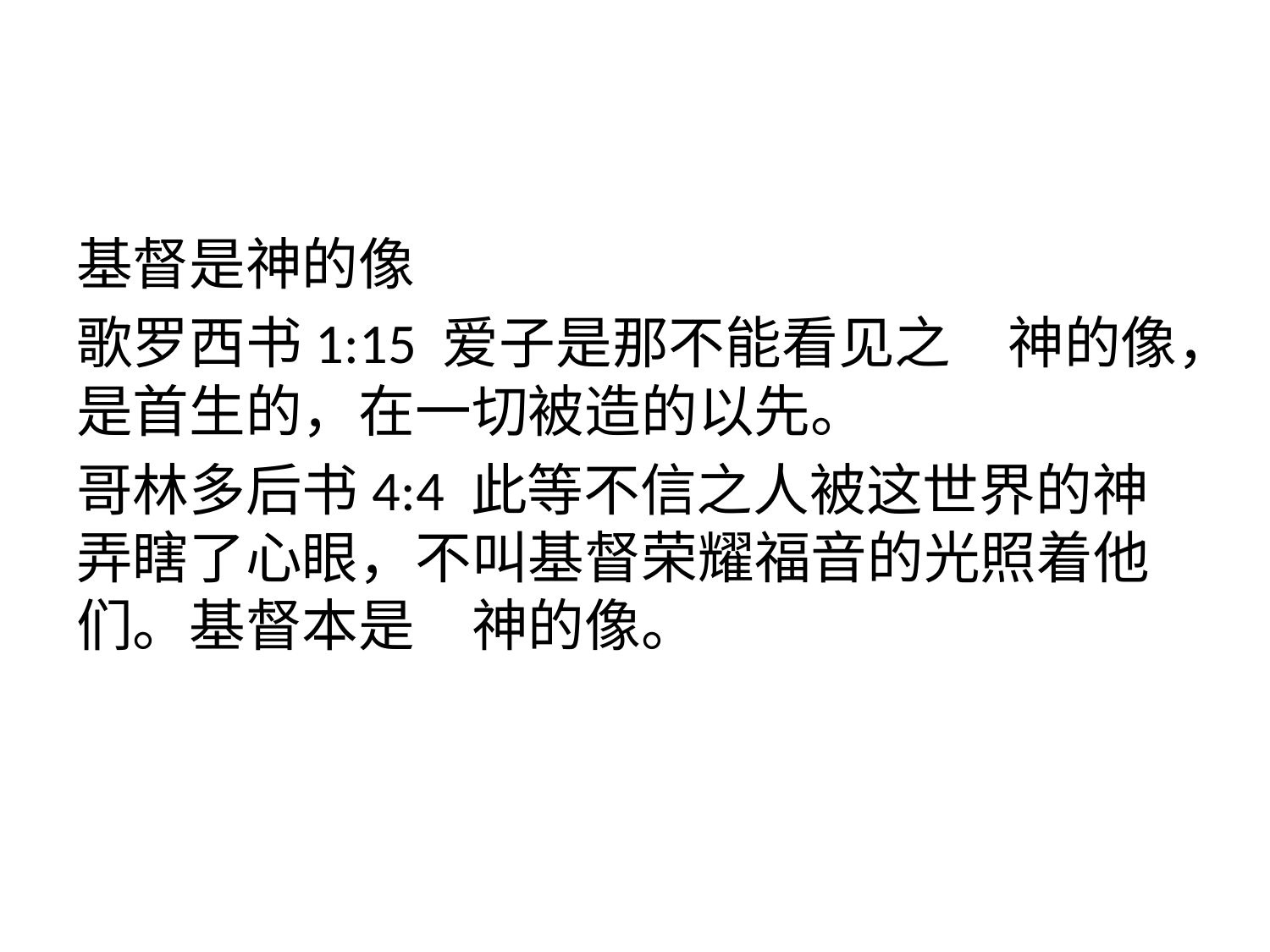

#
基督是神的像
歌罗西书1:15 爱子是那不能看见之　神的像，是首生的，在一切被造的以先。
哥林多后书4:4 此等不信之人被这世界的神弄瞎了心眼，不叫基督荣耀福音的光照着他们。基督本是　神的像。